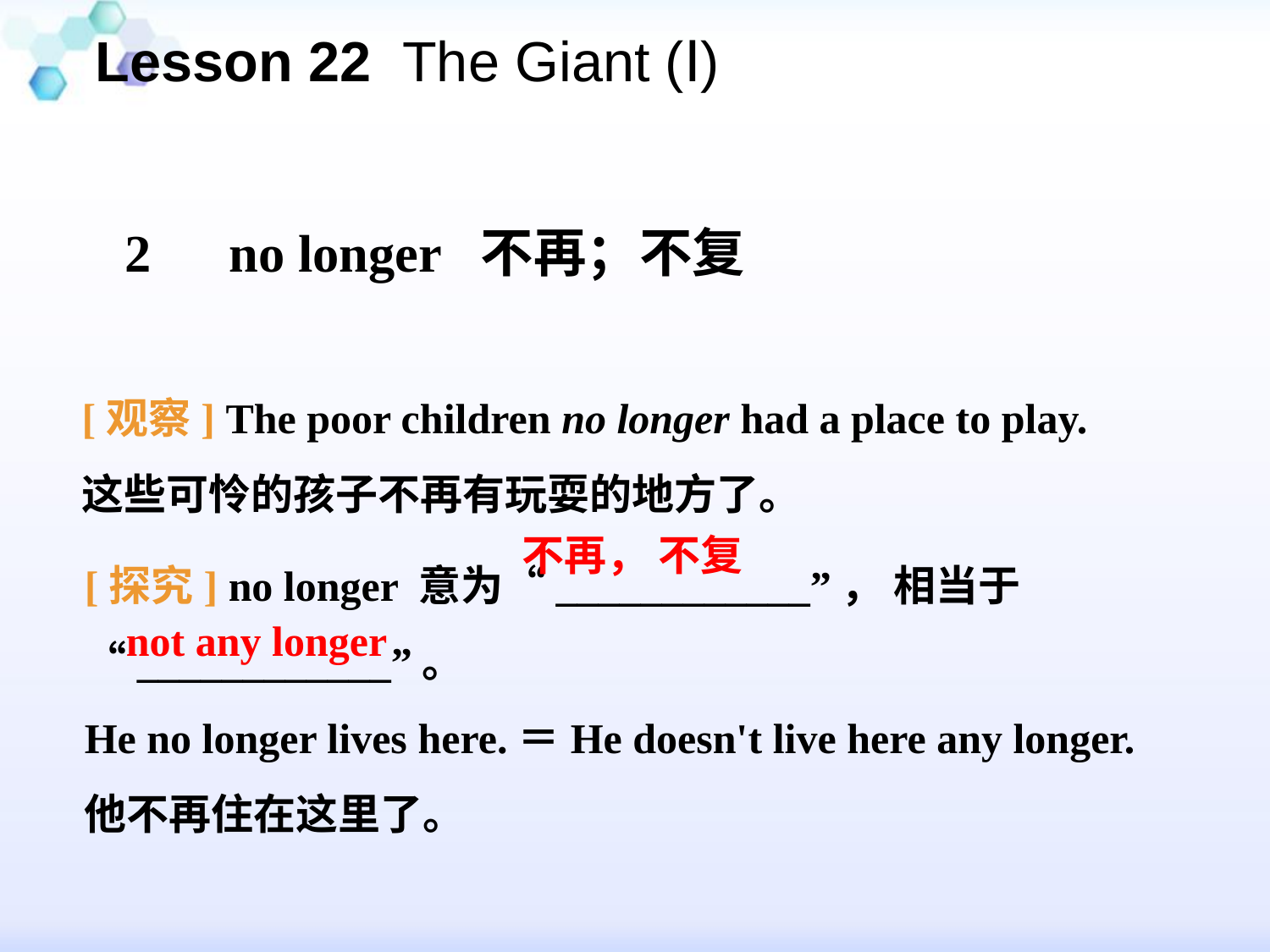

Lesson 22  The Giant (Ⅰ)
　 2　no longer  不再；不复
[观察] The poor children no longer had a place to play.
这些可怜的孩子不再有玩耍的地方了。

不再， 不复
[探究] no longer 意为“____________”， 相当于 “____________”。
He no longer lives here.＝He doesn't live here any longer.
他不再住在这里了。
not any longer